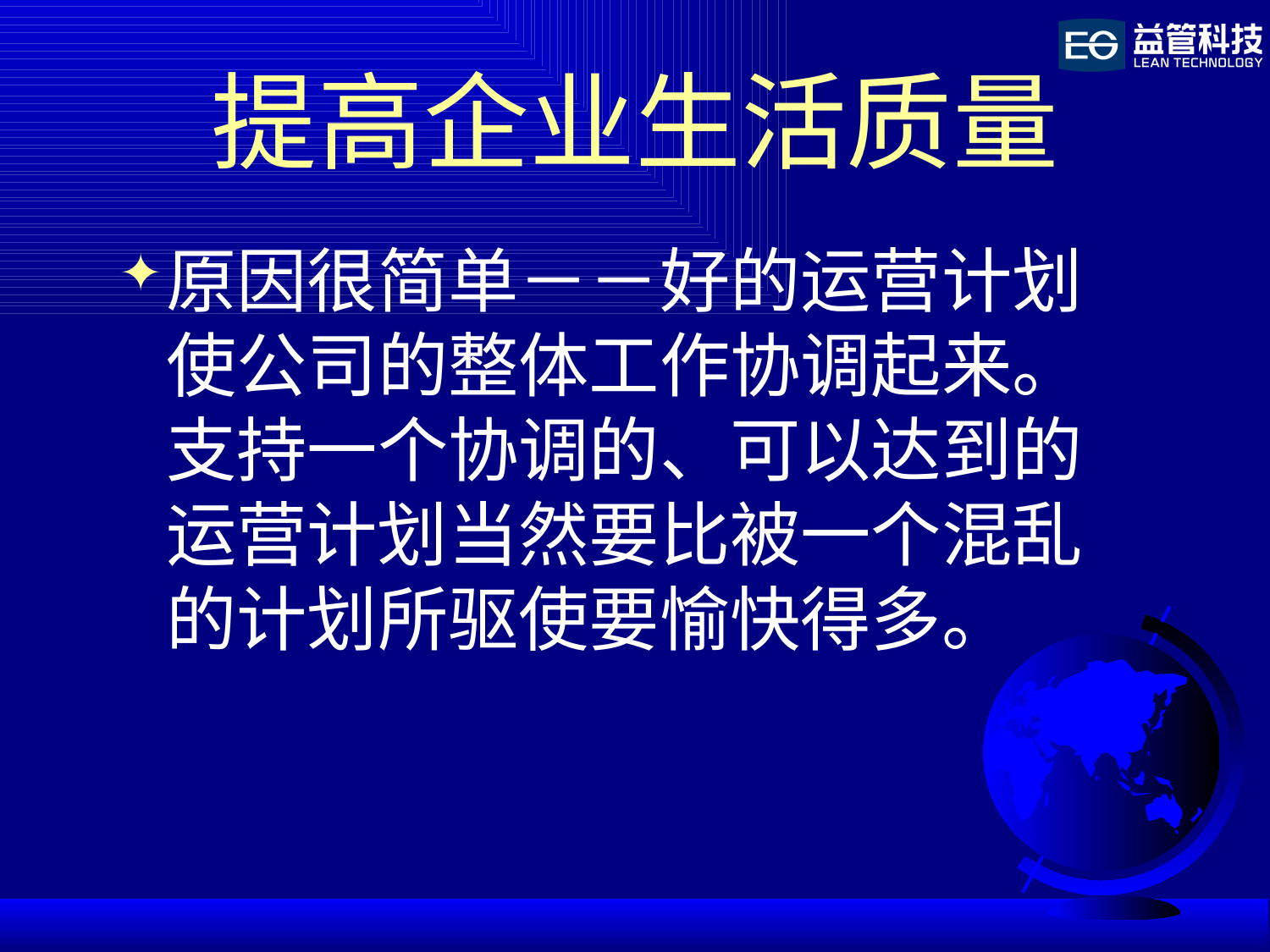

# 提高企业生活质量
原因很简单－－好的运营计划使公司的整体工作协调起来。支持一个协调的、可以达到的运营计划当然要比被一个混乱的计划所驱使要愉快得多。

36